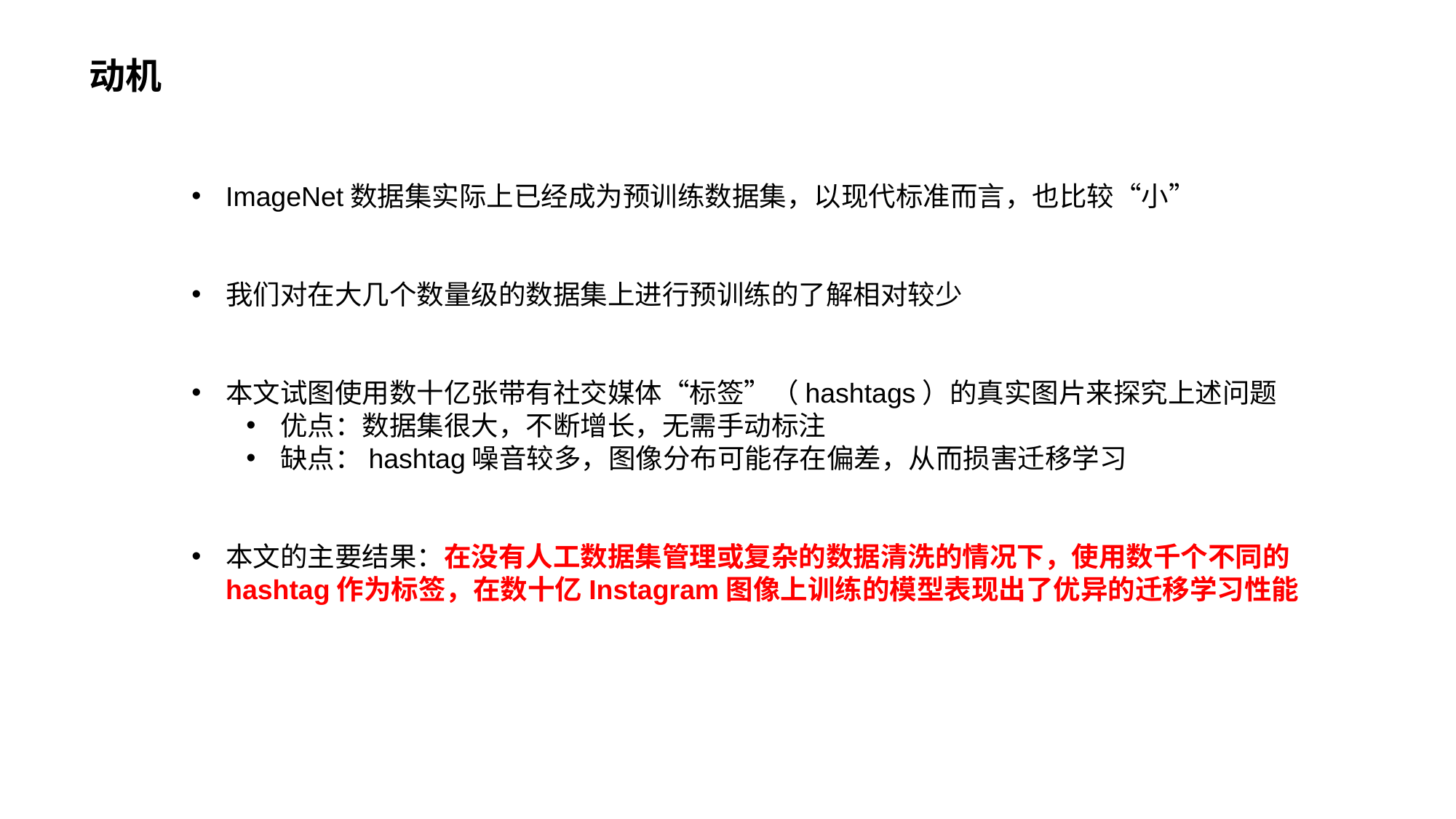

动机
ImageNet数据集实际上已经成为预训练数据集，以现代标准而言，也比较“小”

我们对在大几个数量级的数据集上进行预训练的了解相对较少

本文试图使用数十亿张带有社交媒体“标签”（hashtags）的真实图片来探究上述问题
优点：数据集很大，不断增长，无需手动标注
缺点：hashtag噪音较多，图像分布可能存在偏差，从而损害迁移学习

本文的主要结果：在没有人工数据集管理或复杂的数据清洗的情况下，使用数千个不同的hashtag作为标签，在数十亿Instagram图像上训练的模型表现出了优异的迁移学习性能